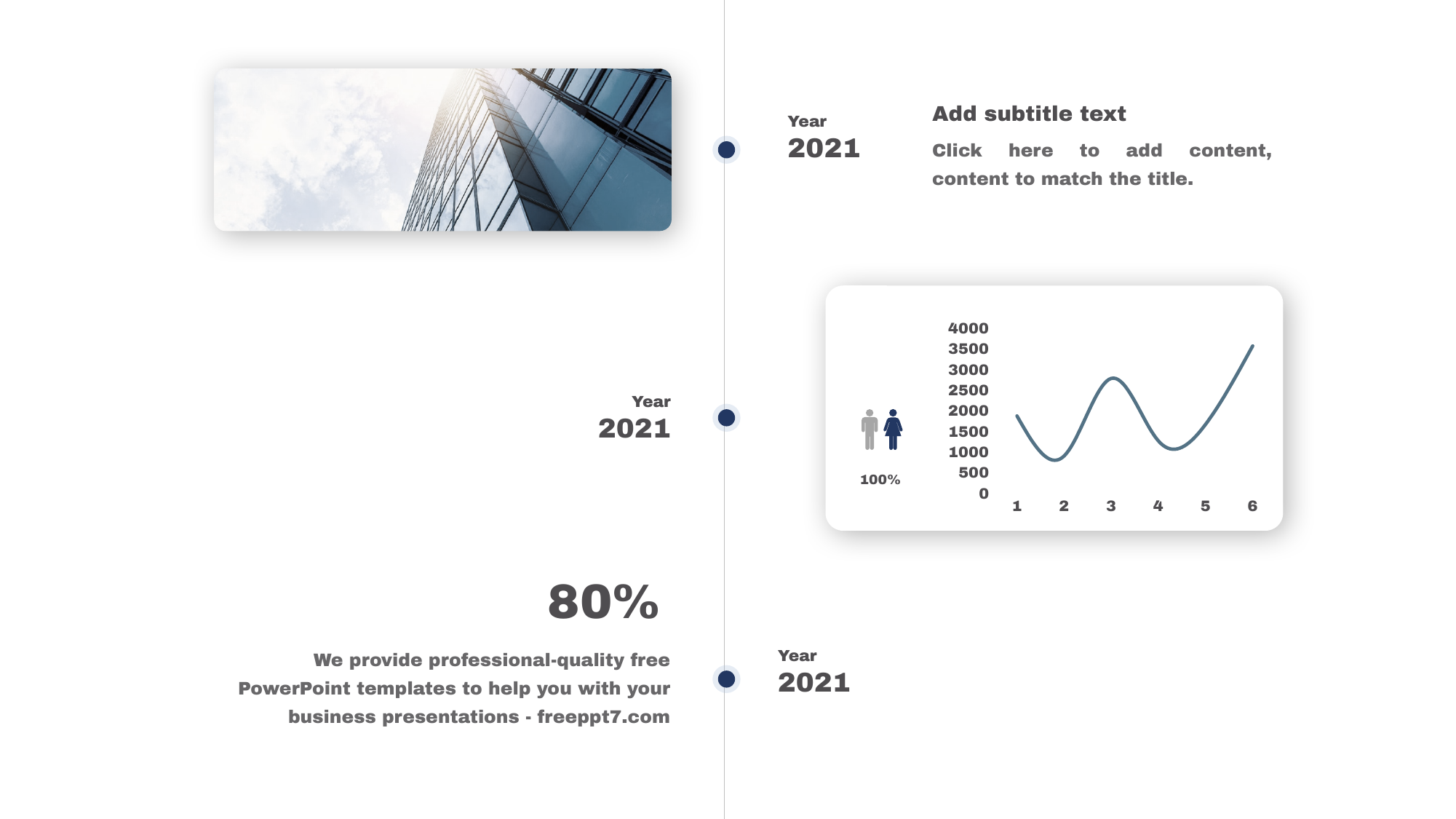

Add subtitle text
Year
2021
Click here to add content, content to match the title.

### Chart

| Category | 系列 1 |
|---|---|
| 1 | 1895.0 |
| 2 | 926.0 |
| 3 | 2805.0 |
| 4 | 1290.0 |
| 5 | 1690.0 |
| 6 | 3590.0 |

100%
Year
2021

80%
We provide professional-quality free PowerPoint templates to help you with your business presentations - freeppt7.com
Year
2021